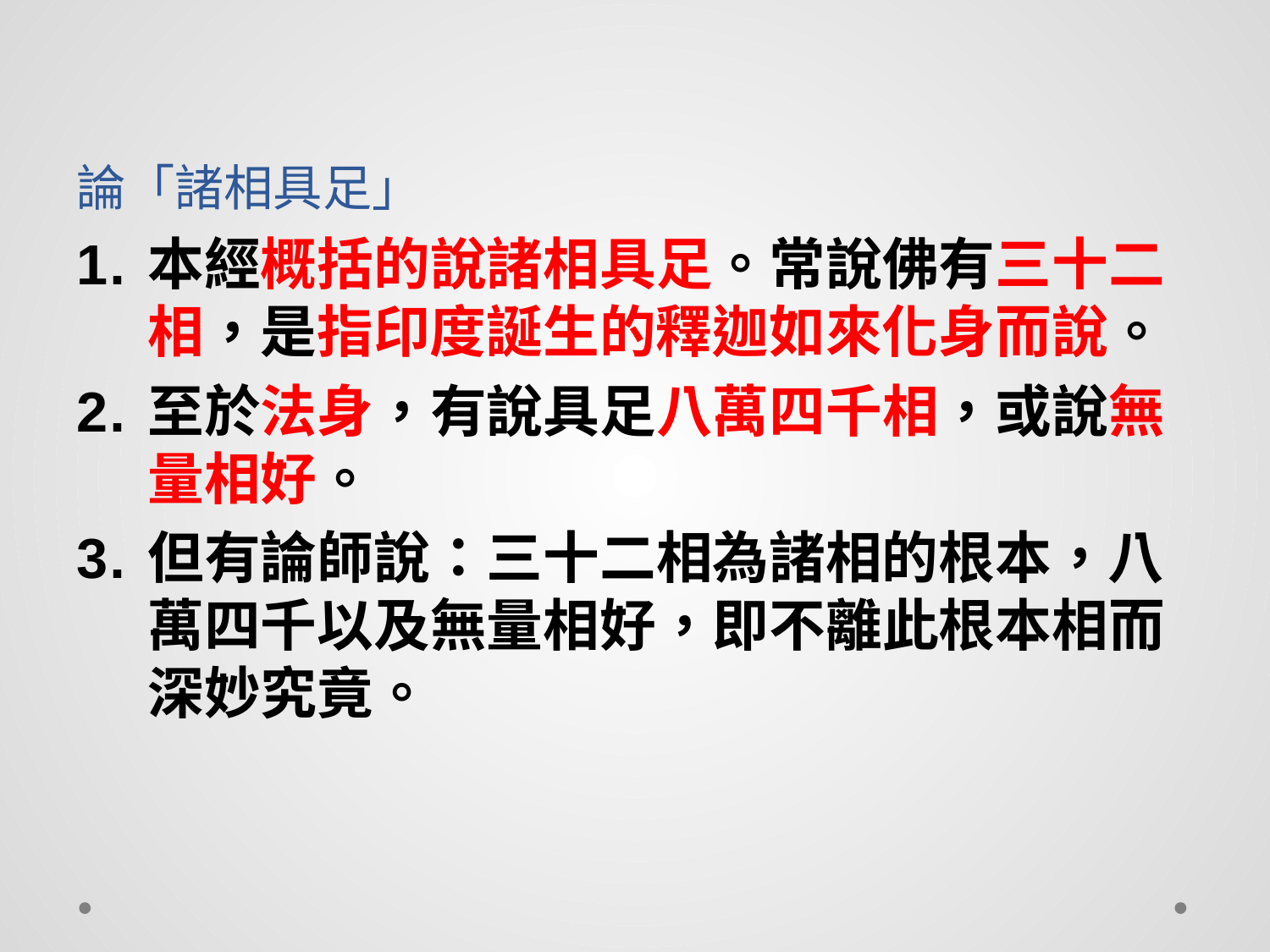

# 論「諸相具足」
本經概括的說諸相具足。常說佛有三十二相，是指印度誕生的釋迦如來化身而說。
至於法身，有說具足八萬四千相，或說無量相好。
但有論師說：三十二相為諸相的根本，八萬四千以及無量相好，即不離此根本相而深妙究竟。